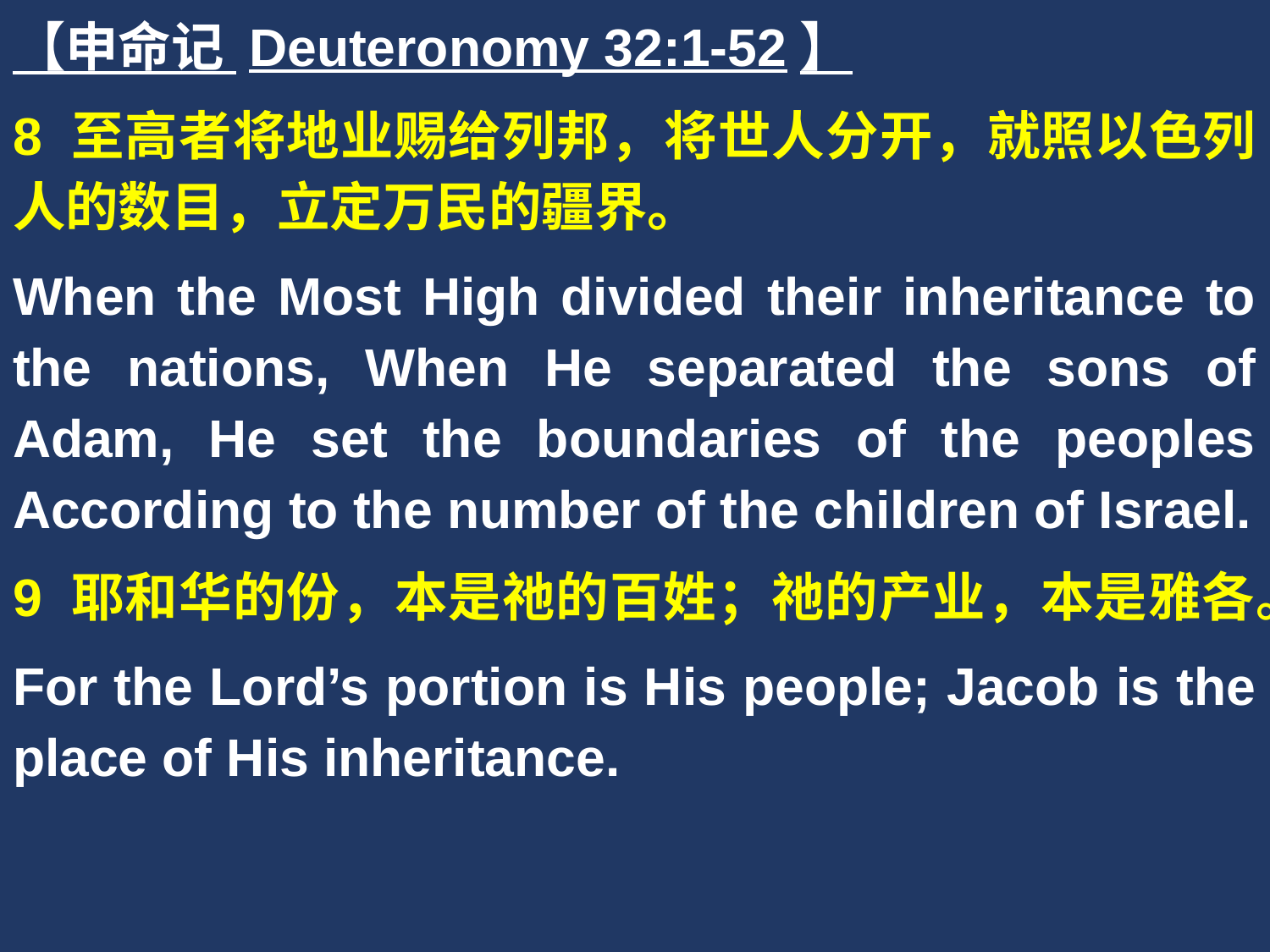

【申命记 Deuteronomy 32:1-52】
8 至高者将地业赐给列邦，将世人分开，就照以色列人的数目，立定万民的疆界。
When the Most High divided their inheritance to the nations, When He separated the sons of Adam, He set the boundaries of the peoples According to the number of the children of Israel.
9 耶和华的份，本是祂的百姓；祂的产业，本是雅各。
For the Lord’s portion is His people; Jacob is the place of His inheritance.